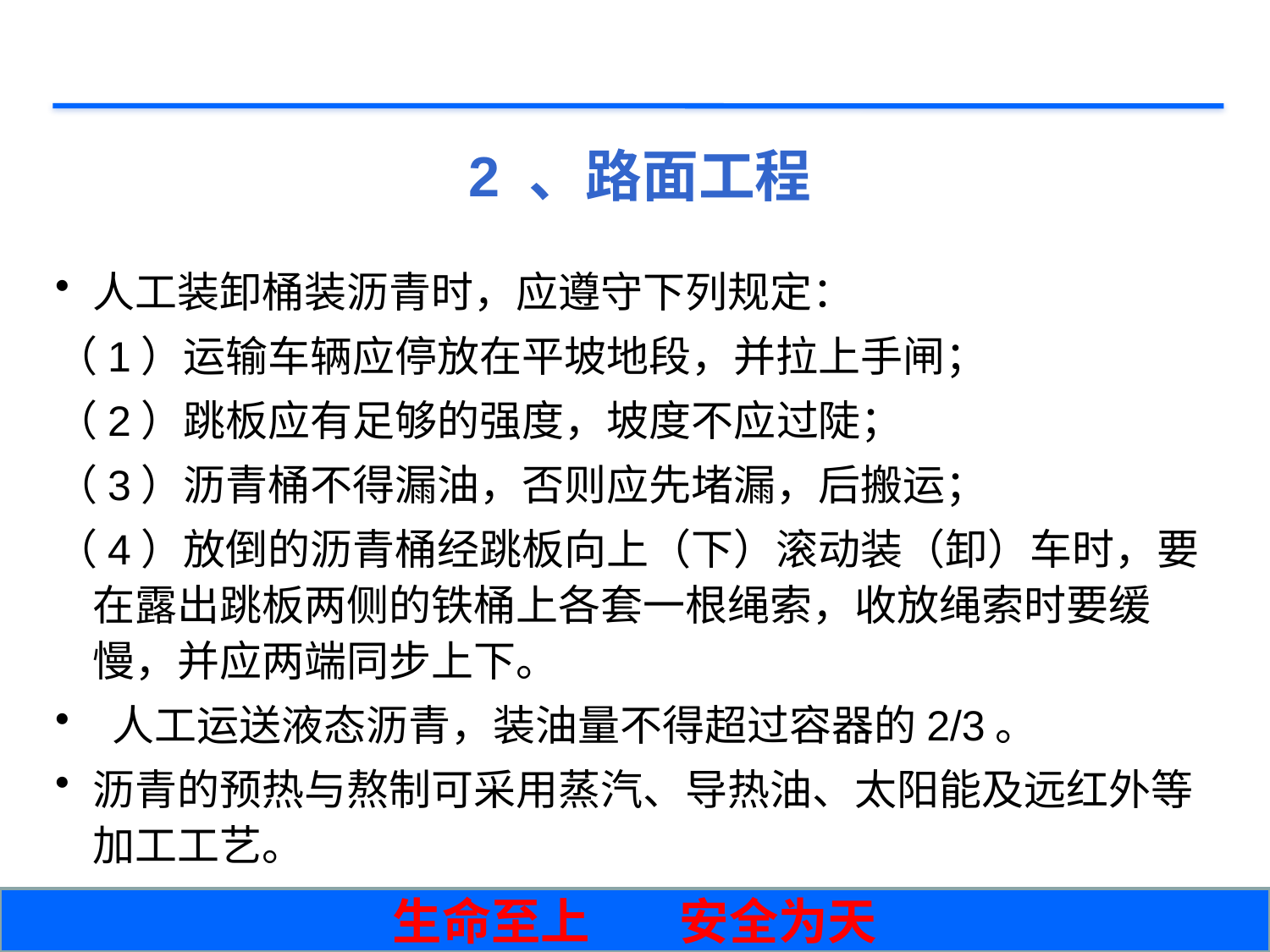

# 2 、路面工程
人工装卸桶装沥青时，应遵守下列规定：
（1）运输车辆应停放在平坡地段，并拉上手闸；
（2）跳板应有足够的强度，坡度不应过陡；
（3）沥青桶不得漏油，否则应先堵漏，后搬运；
（4）放倒的沥青桶经跳板向上（下）滚动装（卸）车时，要在露出跳板两侧的铁桶上各套一根绳索，收放绳索时要缓慢，并应两端同步上下。
 人工运送液态沥青，装油量不得超过容器的2/3。
沥青的预热与熬制可采用蒸汽、导热油、太阳能及远红外等加工工艺。